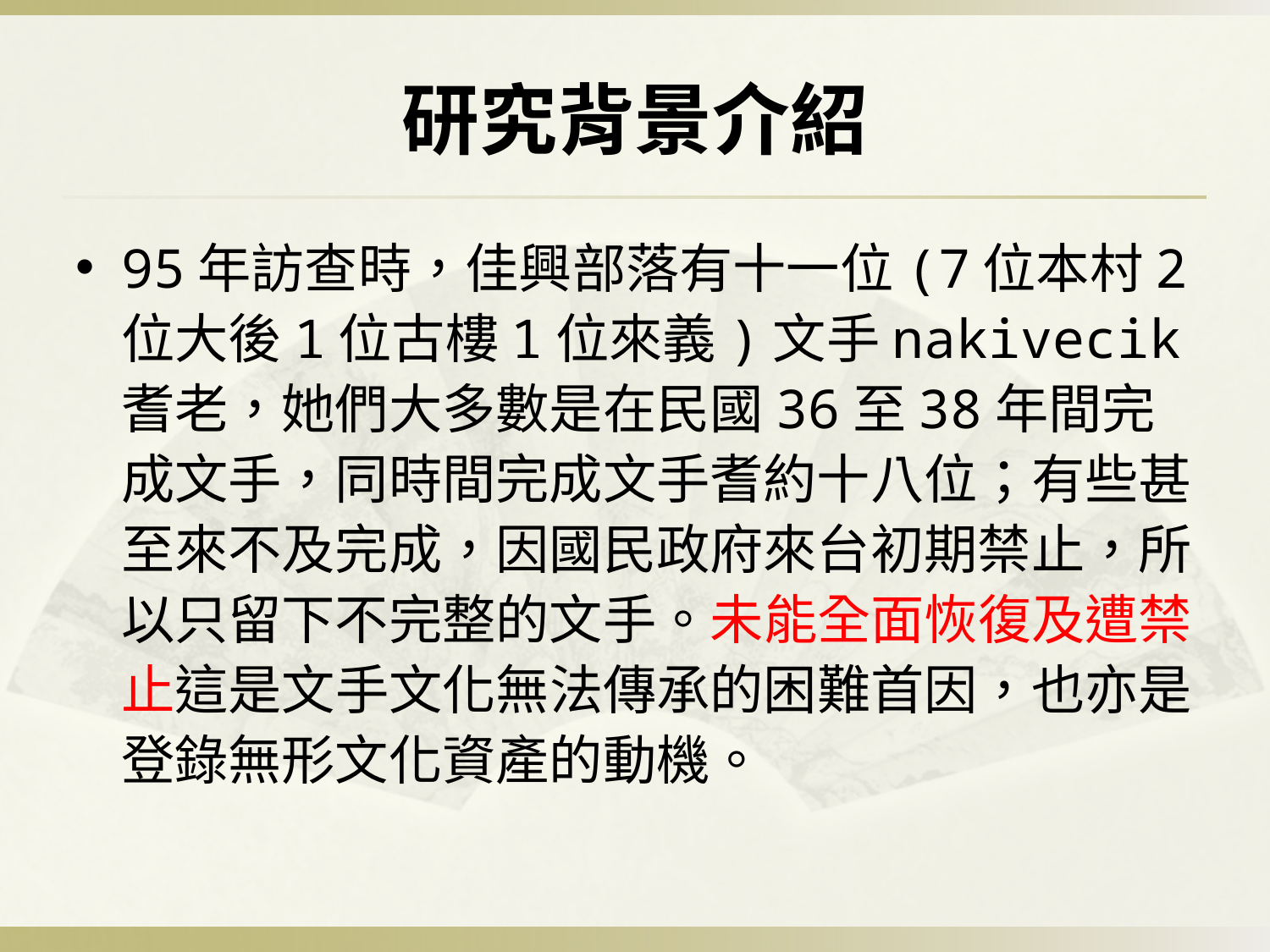

# 研究背景介紹
95年訪查時，佳興部落有十一位(7位本村2位大後1位古樓1位來義)文手nakivecik耆老，她們大多數是在民國36至38年間完成文手，同時間完成文手耆約十八位；有些甚至來不及完成，因國民政府來台初期禁止，所以只留下不完整的文手。未能全面恢復及遭禁止這是文手文化無法傳承的困難首因，也亦是登錄無形文化資產的動機。